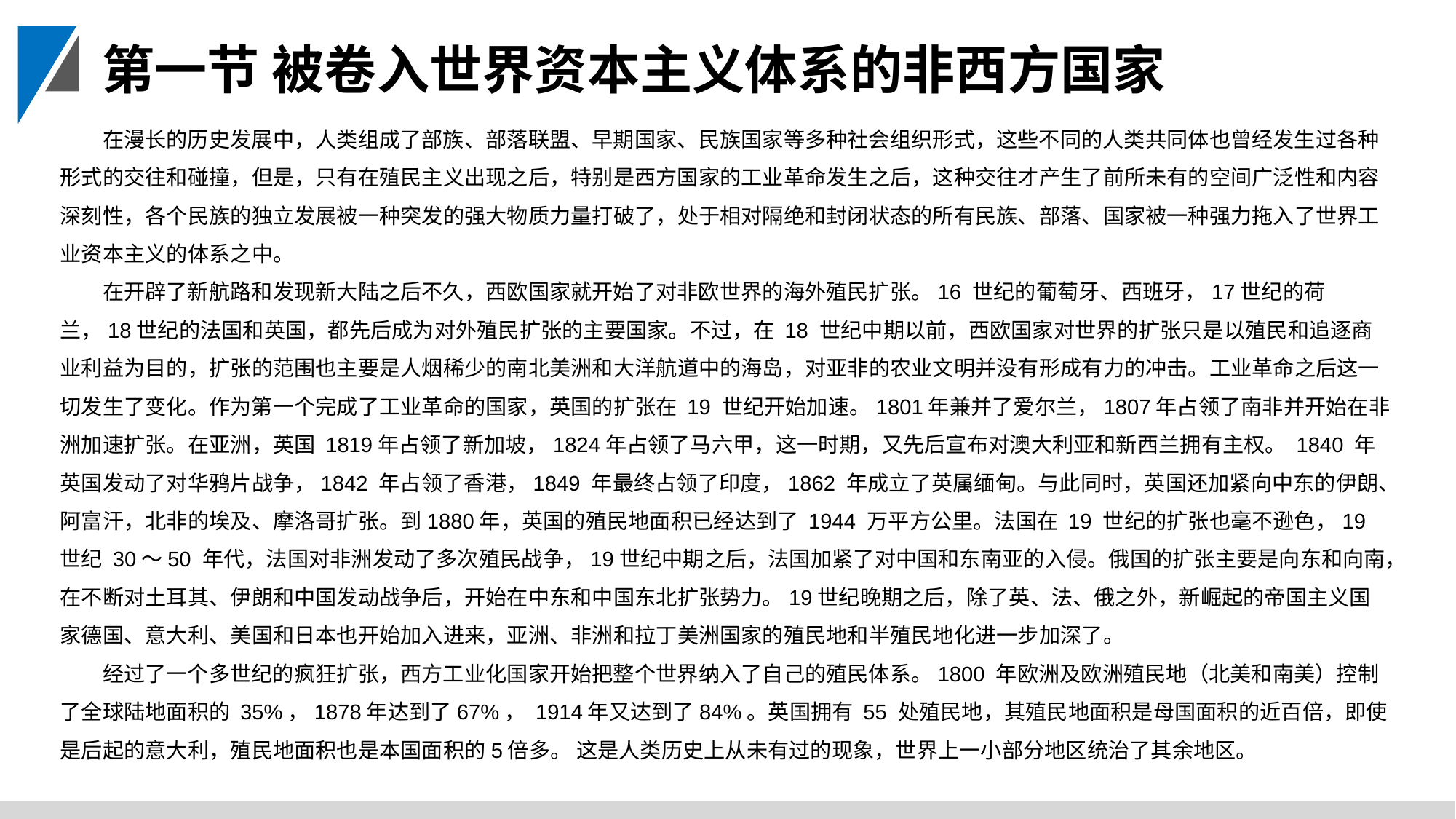

第一节 被卷入世界资本主义体系的非西方国家
在漫长的历史发展中，人类组成了部族、部落联盟、早期国家、民族国家等多种社会组织形式，这些不同的人类共同体也曾经发生过各种形式的交往和碰撞，但是，只有在殖民主义出现之后，特别是西方国家的工业革命发生之后，这种交往才产生了前所未有的空间广泛性和内容深刻性，各个民族的独立发展被一种突发的强大物质力量打破了，处于相对隔绝和封闭状态的所有民族、部落、国家被一种强力拖入了世界工业资本主义的体系之中。
在开辟了新航路和发现新大陆之后不久，西欧国家就开始了对非欧世界的海外殖民扩张。16 世纪的葡萄牙、西班牙，17世纪的荷兰，18世纪的法国和英国，都先后成为对外殖民扩张的主要国家。不过，在 18 世纪中期以前，西欧国家对世界的扩张只是以殖民和追逐商业利益为目的，扩张的范围也主要是人烟稀少的南北美洲和大洋航道中的海岛，对亚非的农业文明并没有形成有力的冲击。工业革命之后这一切发生了变化。作为第一个完成了工业革命的国家，英国的扩张在 19 世纪开始加速。1801年兼并了爱尔兰，1807年占领了南非并开始在非洲加速扩张。在亚洲，英国 1819年占领了新加坡，1824年占领了马六甲，这一时期，又先后宣布对澳大利亚和新西兰拥有主权。 1840 年英国发动了对华鸦片战争，1842 年占领了香港，1849 年最终占领了印度，1862 年成立了英属缅甸。与此同时，英国还加紧向中东的伊朗、阿富汗，北非的埃及、摩洛哥扩张。到1880年，英国的殖民地面积已经达到了 1944 万平方公里。法国在 19 世纪的扩张也毫不逊色，19 世纪 30～50 年代，法国对非洲发动了多次殖民战争，19世纪中期之后，法国加紧了对中国和东南亚的入侵。俄国的扩张主要是向东和向南，在不断对土耳其、伊朗和中国发动战争后，开始在中东和中国东北扩张势力。19世纪晚期之后，除了英、法、俄之外，新崛起的帝国主义国家德国、意大利、美国和日本也开始加入进来，亚洲、非洲和拉丁美洲国家的殖民地和半殖民地化进一步加深了。
经过了一个多世纪的疯狂扩张，西方工业化国家开始把整个世界纳入了自己的殖民体系。1800 年欧洲及欧洲殖民地（北美和南美）控制了全球陆地面积的 35%，1878年达到了67%， 1914年又达到了84%。英国拥有 55 处殖民地，其殖民地面积是母国面积的近百倍，即使是后起的意大利，殖民地面积也是本国面积的5倍多。 这是人类历史上从未有过的现象，世界上一小部分地区统治了其余地区。